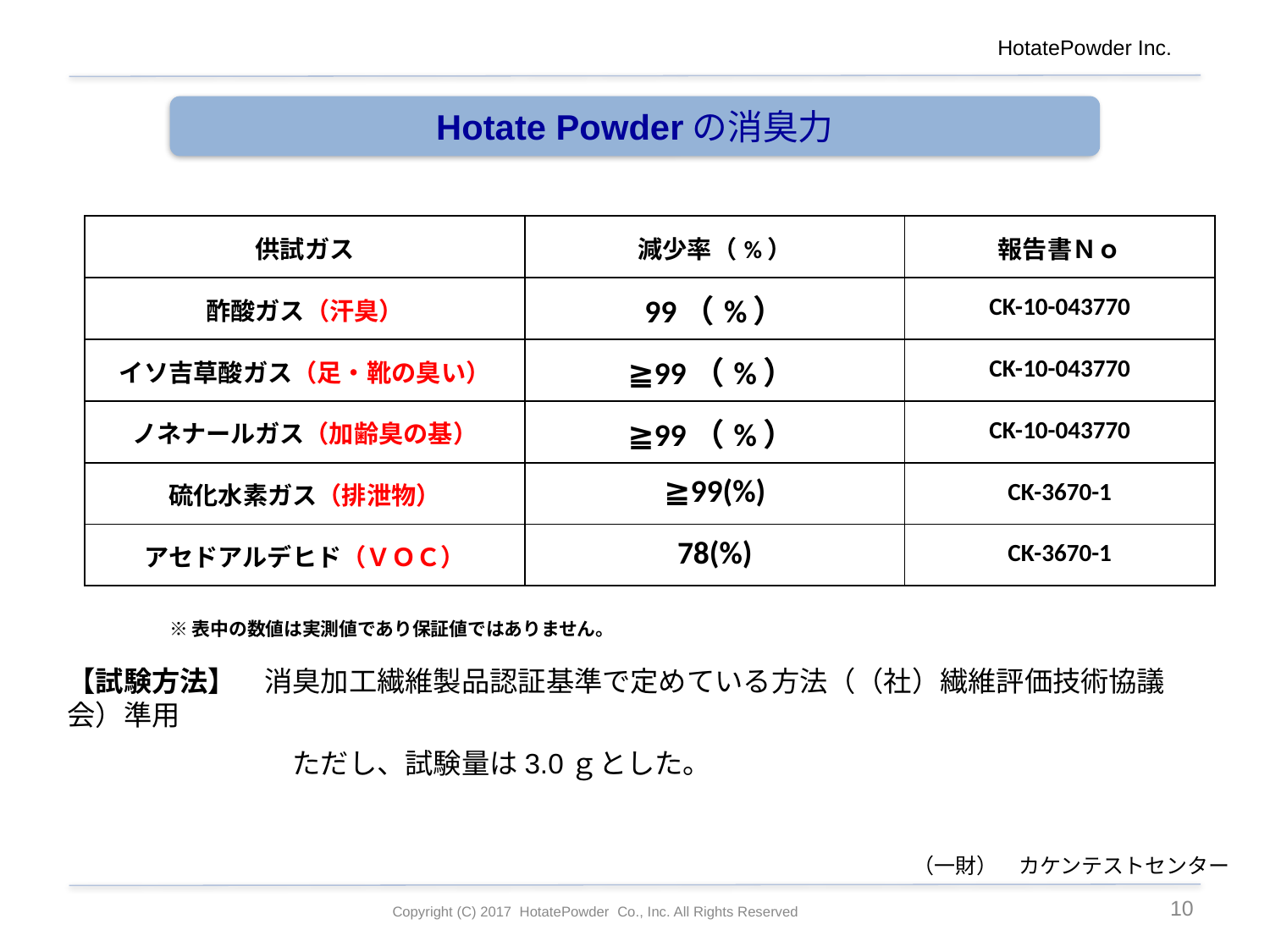

HotatePowder Inc.

Hotate Powderの消臭力
| 供試ガス | 減少率（%） | 報告書Ｎｏ |
| --- | --- | --- |
| 酢酸ガス（汗臭） | 99（%） | CK-10-043770 |
| イソ吉草酸ガス（足・靴の臭い） | ≧99（%） | CK-10-043770 |
| ノネナールガス（加齢臭の基） | ≧99（%） | CK-10-043770 |
| 硫化水素ガス（排泄物） | ≧99(%) | CK-3670-1 |
| アセドアルデヒド（ＶＯＣ） | 78(%) | CK-3670-1 |
※表中の数値は実測値であり保証値ではありません。
【試験方法】　消臭加工繊維製品認証基準で定めている方法（（社）繊維評価技術協議会）準用
　　　　　　　　ただし、試験量は3.0ｇとした。
（一財）　カケンテストセンター
10
Copyright (C) 2017  HotatePowder  Co., Inc. All Rights Reserved